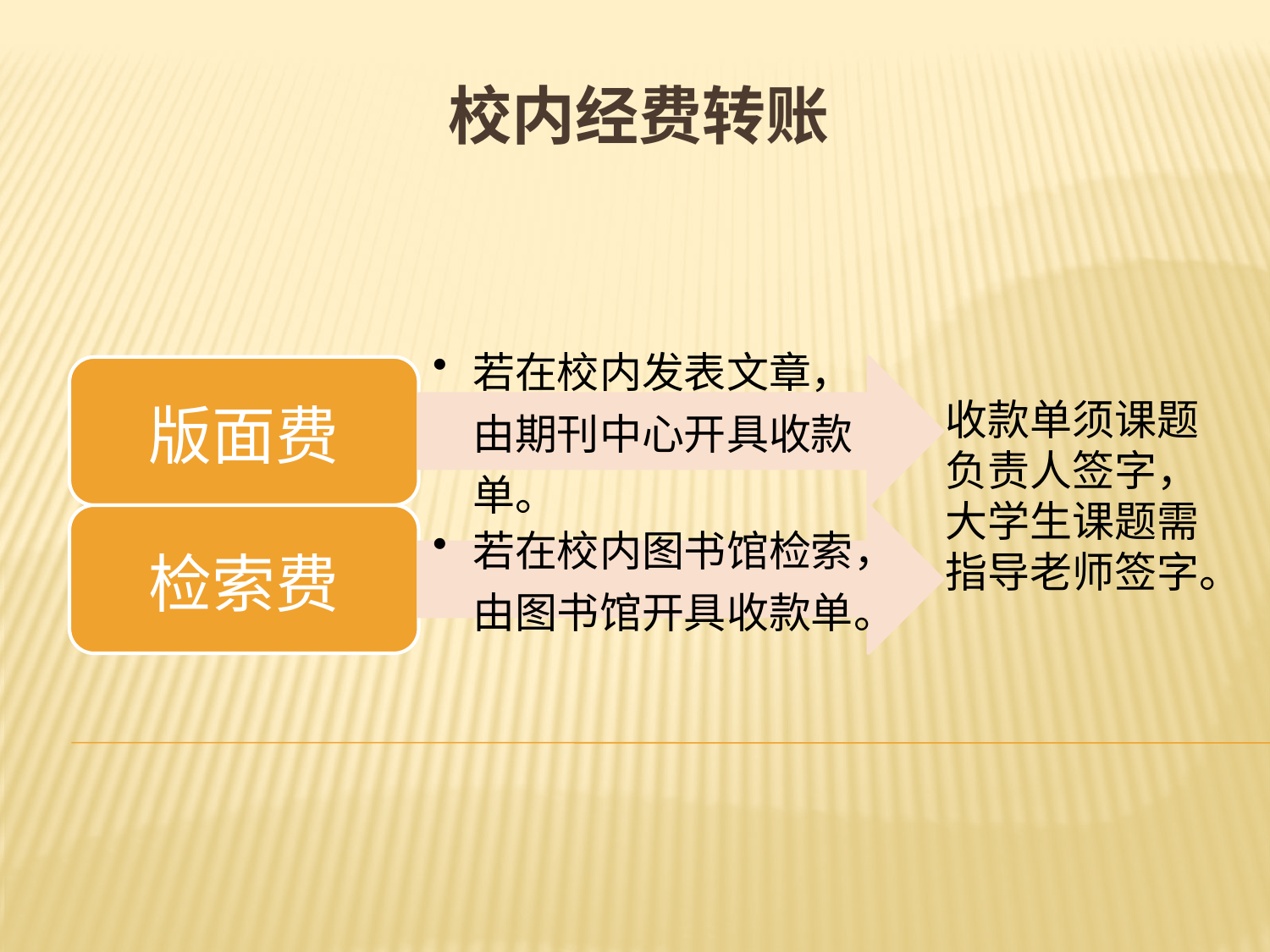

# 校内经费转账
版面费
若在校内发表文章，由期刊中心开具收款单。
检索费
若在校内图书馆检索，由图书馆开具收款单。
收款单须课题负责人签字，大学生课题需指导老师签字。